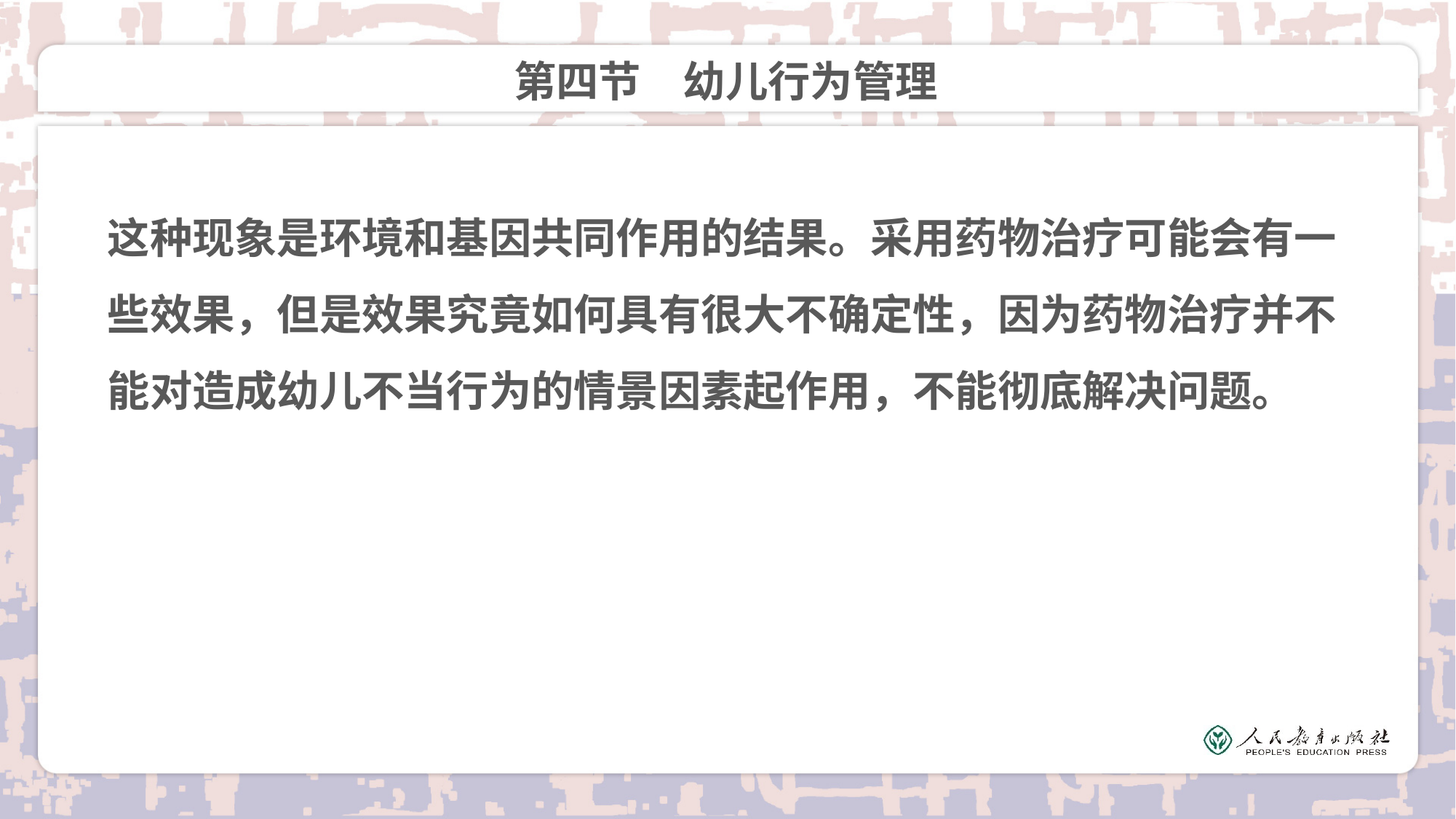

# 第四节　幼儿行为管理
这种现象是环境和基因共同作用的结果。采用药物治疗可能会有一些效果，但是效果究竟如何具有很大不确定性，因为药物治疗并不能对造成幼儿不当行为的情景因素起作用，不能彻底解决问题。